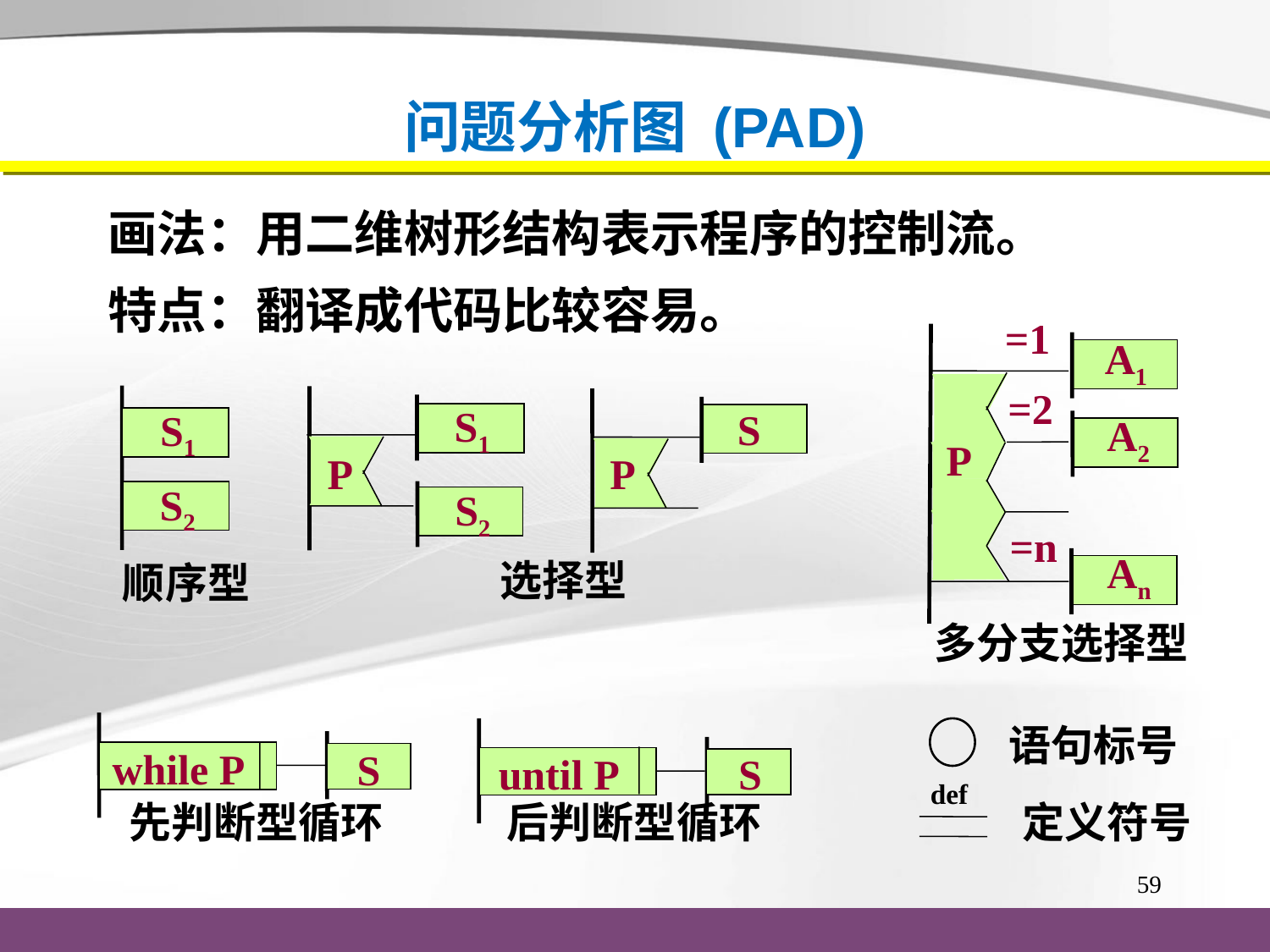

# 问题分析图 (PAD)
画法：用二维树形结构表示程序的控制流。
特点：翻译成代码比较容易。

=1

A1
=2

S1
S
S1
A2
P
P
P
S2
S2
=n
An

while P
S
until P
S

选择型
顺序型
多分支选择型
语句标号

def
后判断型循环
先判断型循环
定义符号

59